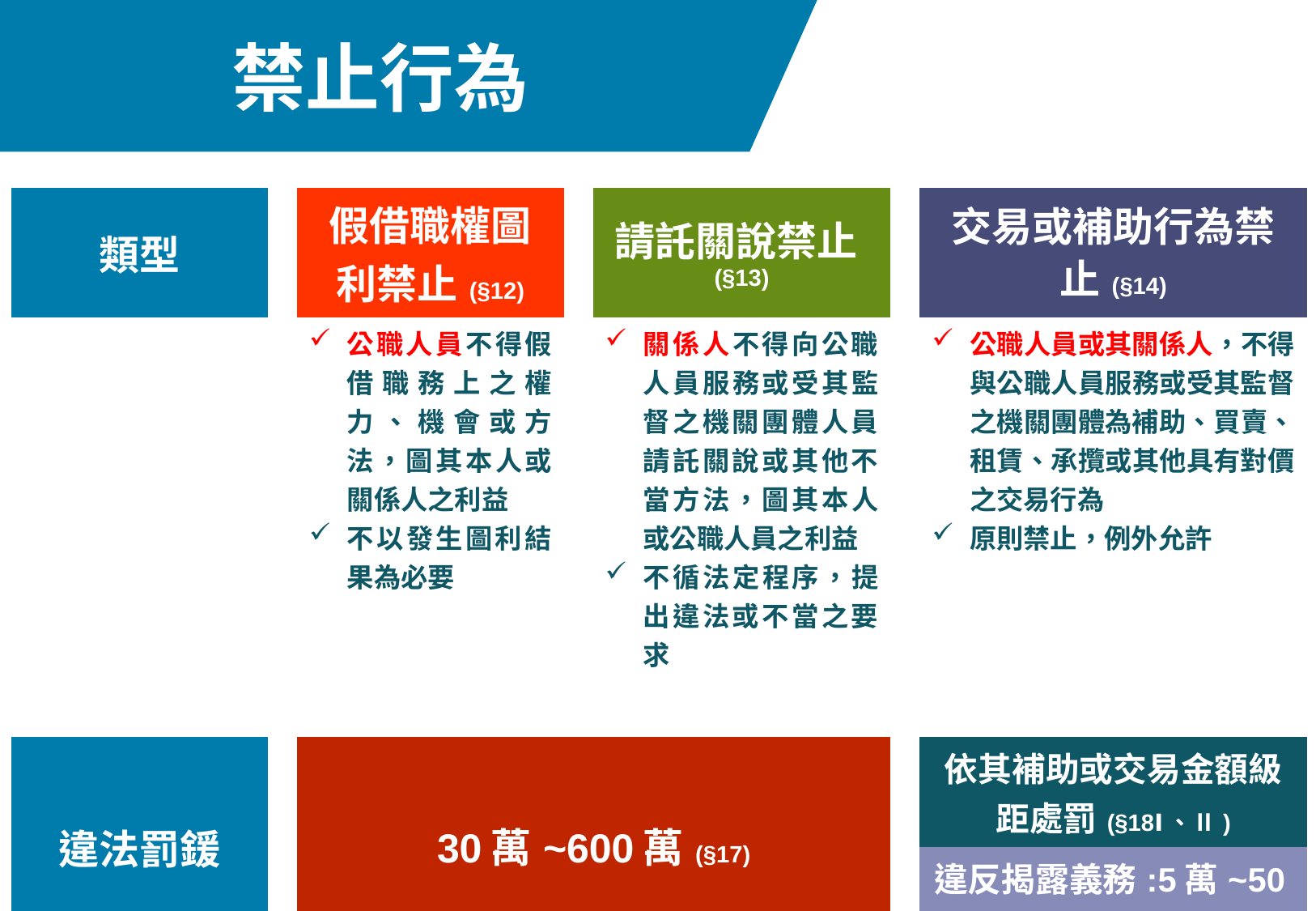

# 禁止行為
| 類型 |  | 假借職權圖利禁止(§12) |  | 請託關說禁止(§13) |  |  |  | 交易或補助行為禁止(§14) |
| --- | --- | --- | --- | --- | --- | --- | --- | --- |
|  |  | 公職人員不得假借職務上之權力、機會或方法，圖其本人或關係人之利益 不以發生圖利結果為必要 |  | 關係人不得向公職人員服務或受其監督之機關團體人員請託關說或其他不當方法，圖其本人或公職人員之利益 不循法定程序，提出違法或不當之要求 |  |  |  | 公職人員或其關係人，不得與公職人員服務或受其監督之機關團體為補助、買賣、租賃、承攬或其他具有對價之交易行為 原則禁止，例外允許 |
|  |  |  |  |  |  |  |  |  |
| 違法罰鍰 |  | 30萬~600萬(§17) |  |  |  |  |  | 依其補助或交易金額級距處罰(§18Ⅰ、Ⅱ) |
|  |  |  |  |  |  |  |  | 違反揭露義務:5萬~50萬並得按次處罰(§18Ⅲ) |
|  |  |  |  |  |  |  |  |  |